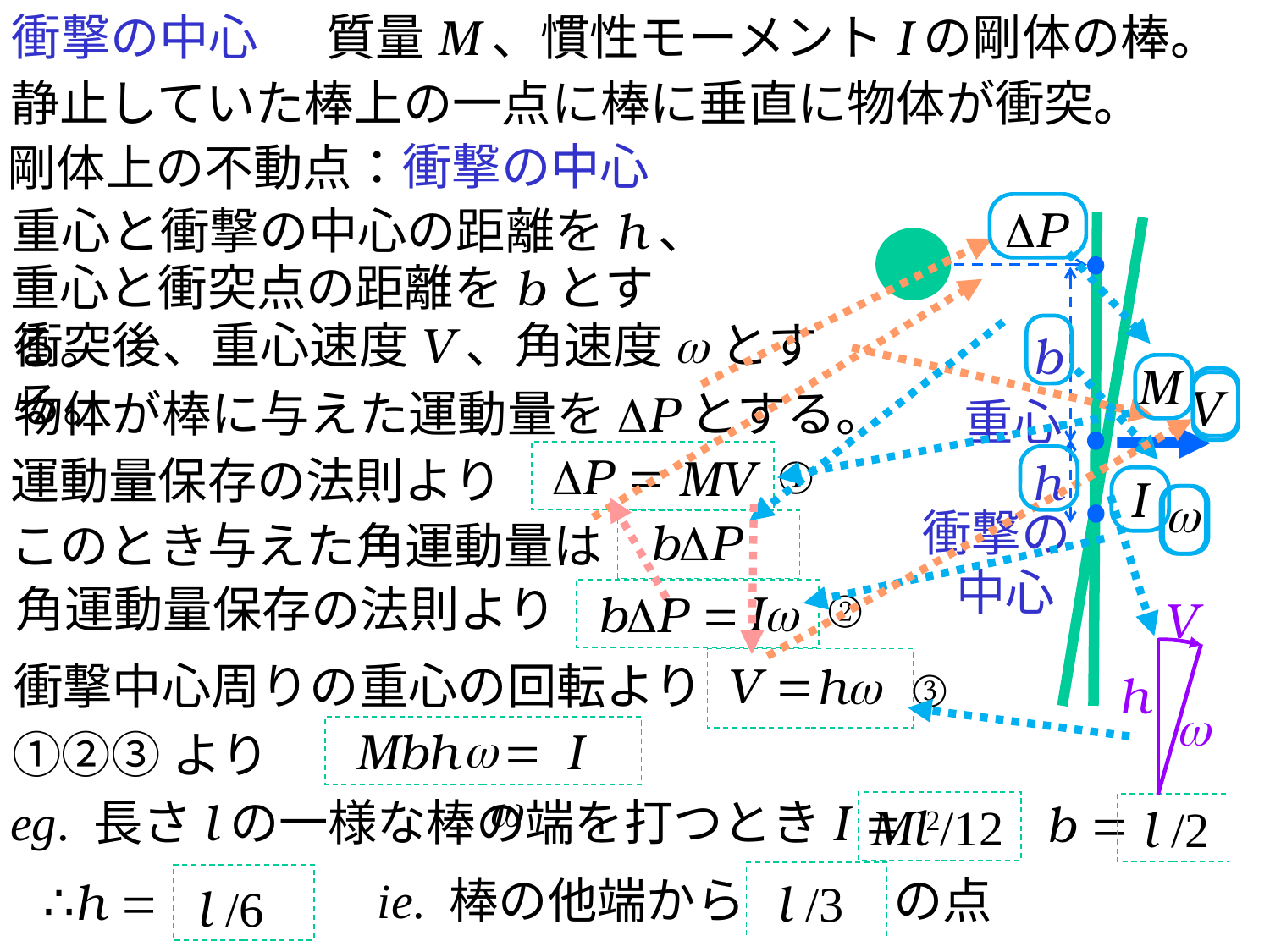

衝撃の中心
質量M、慣性モーメントIの剛体の棒。
静止していた棒上の一点に棒に垂直に物体が衝突。
衝撃の中心
剛体上の不動点：
ΔP
重心と衝撃の中心の距離をh、

重心と衝突点の距離をbとする。

衝突後、重心速度V、角速度ωとする。

b

M

V

物体が棒に与えた運動量をΔPとする。
重心

①
ΔP =
MV

運動量保存の法則より
h

I

ω

bΔP
衝撃の
  中心
このとき与えた角運動量は

②
角運動量保存の法則より
Iω
bΔP =

V
h
ω

V =
衝撃中心周りの重心の回転より

hω
③

ω     ω
Mbh   = I

①②③より
eg. 長さlの一様な棒の端を打つときI =
b =
Ml2/12

l /2

ie. 棒の他端から　　　の点
∴h =

l /3
l /6